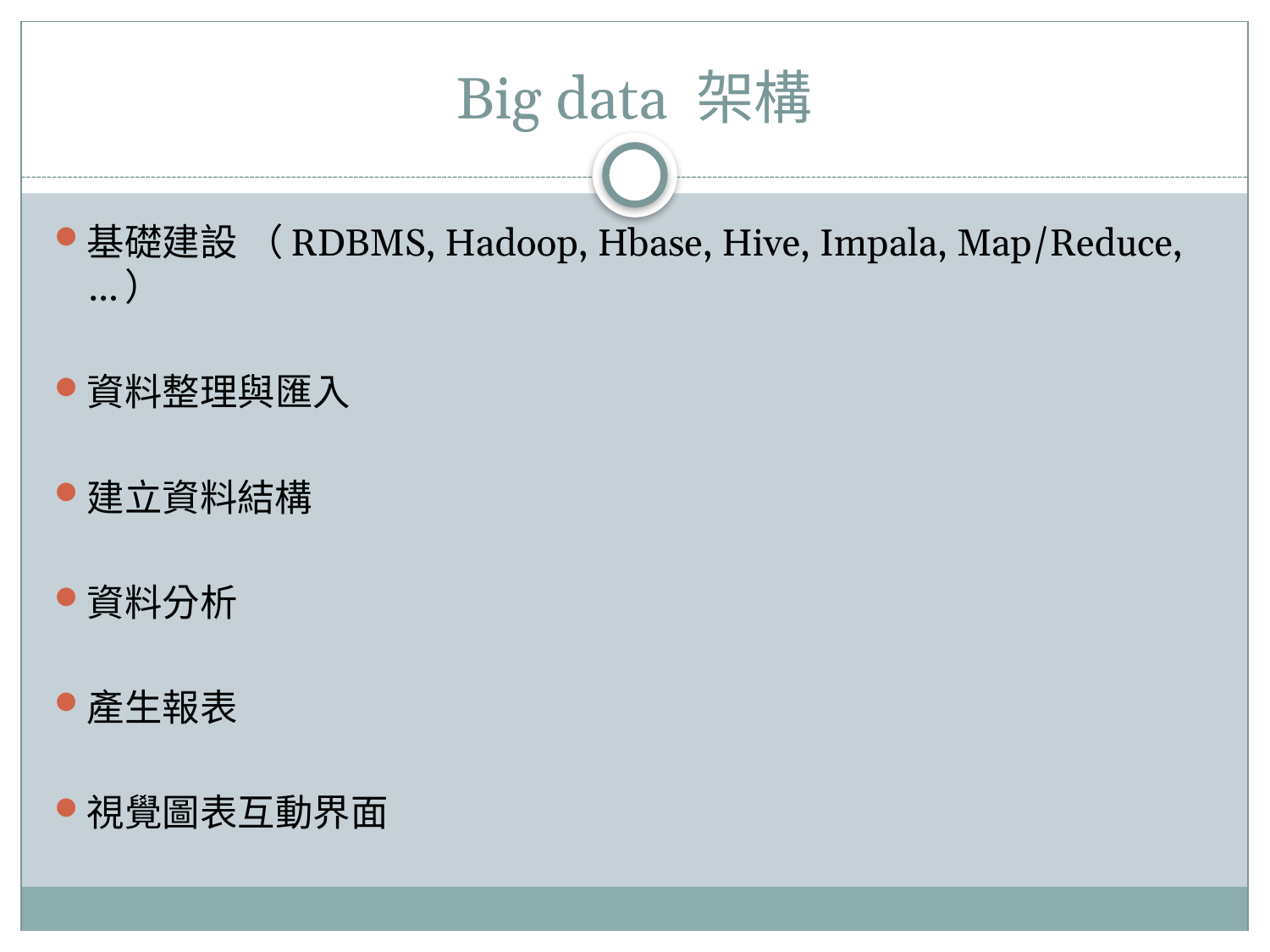

# Big data 架構
基礎建設 （RDBMS, Hadoop, Hbase, Hive, Impala, Map/Reduce, …）

資料整理與匯入

建立資料結構

資料分析

產生報表

視覺圖表互動界面